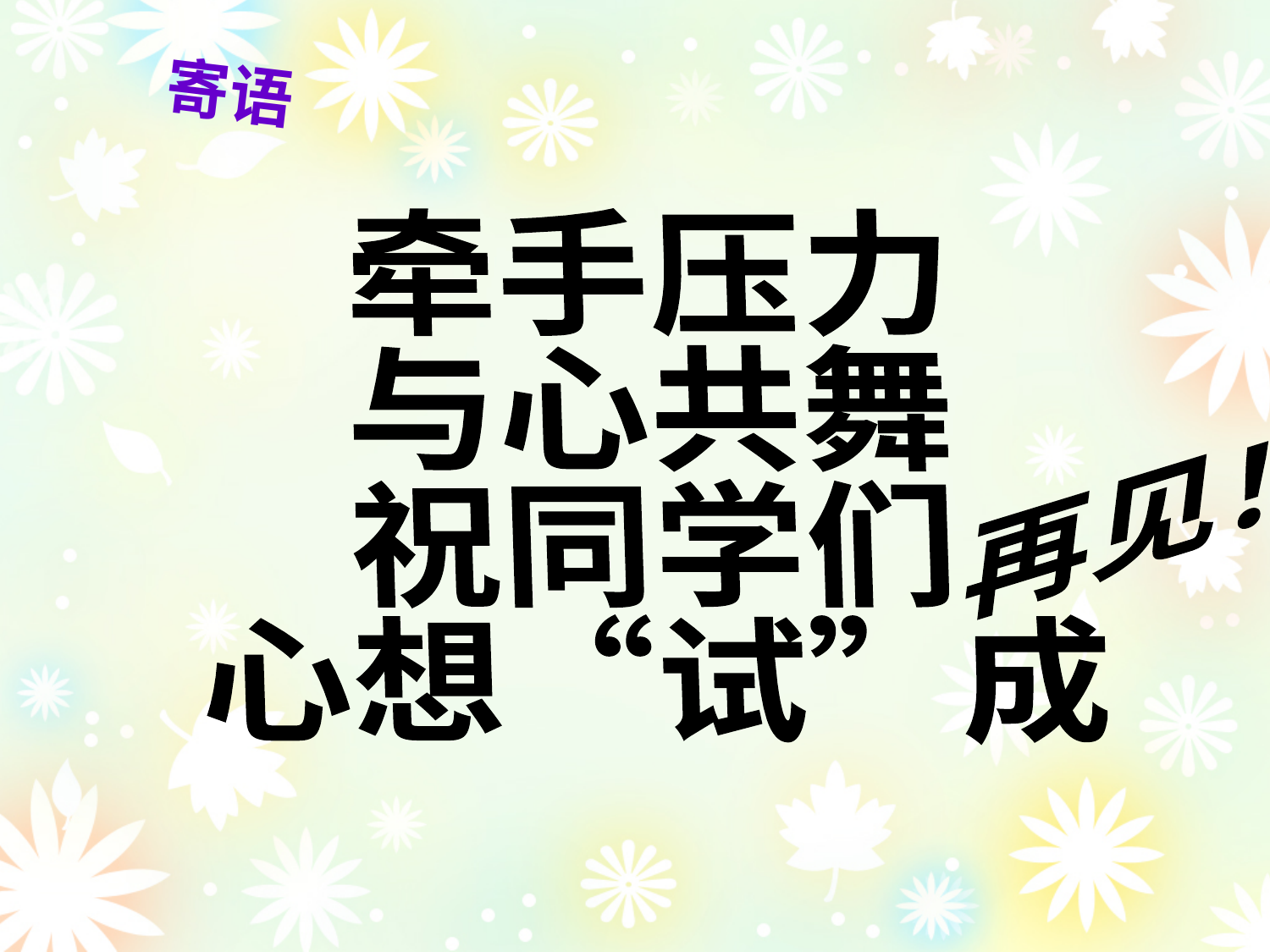

# 寄语

牵手压力
与心共舞
祝同学们
心想“试”成
再见！